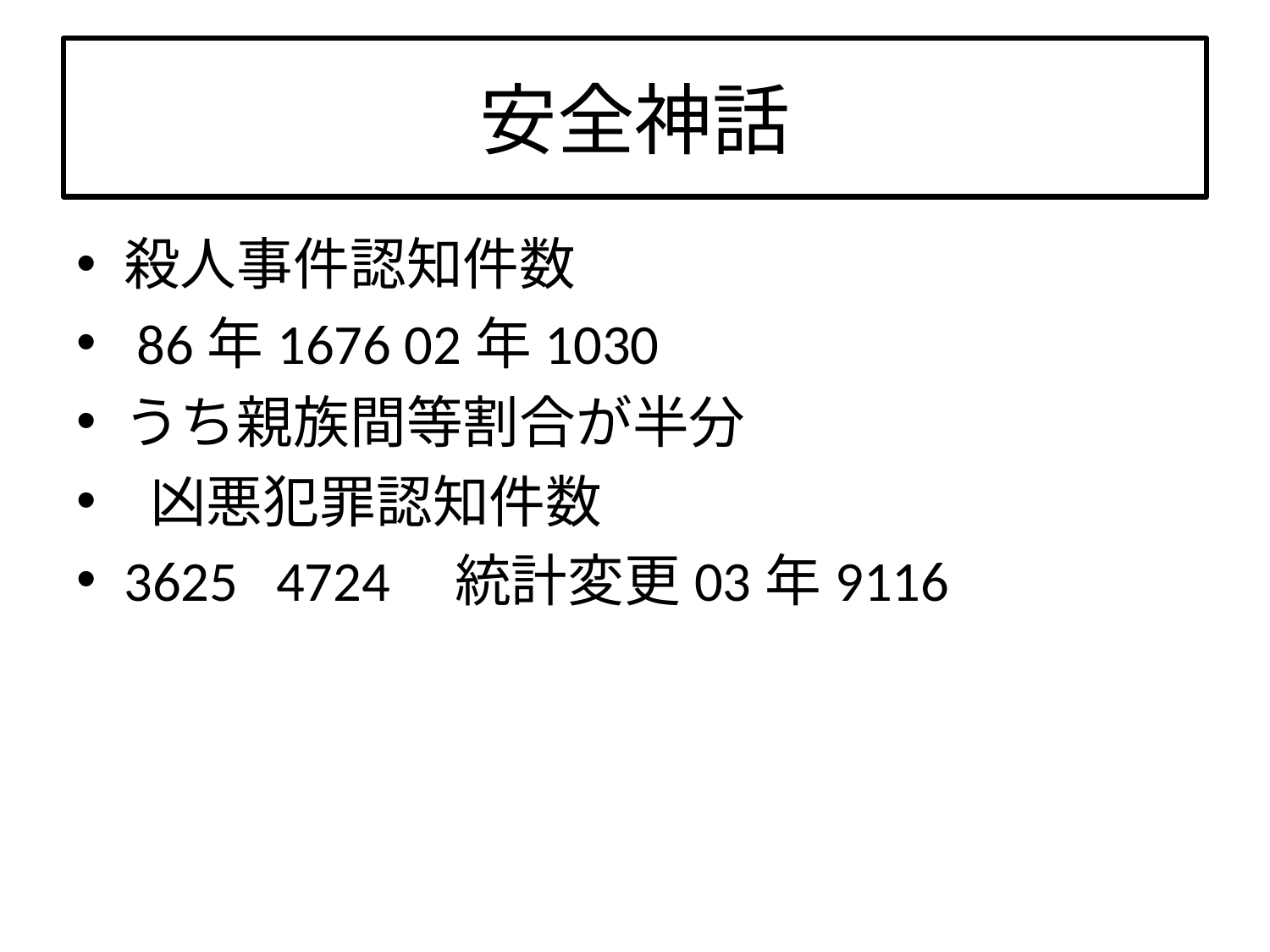

# 安全神話
殺人事件認知件数
 86年1676 02年1030
うち親族間等割合が半分
 凶悪犯罪認知件数
3625   4724    統計変更03年9116